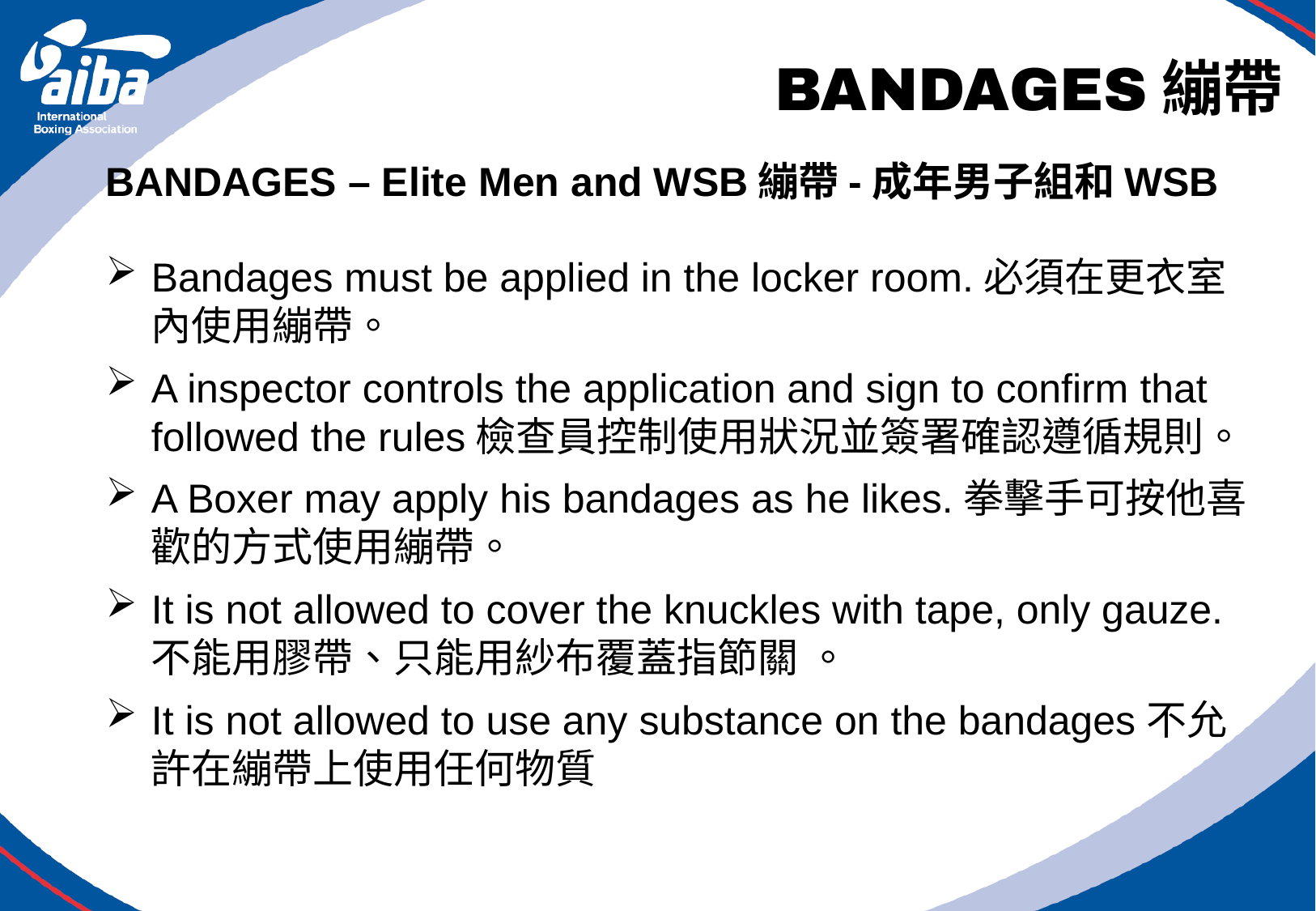

# BANDAGES繃帶
BANDAGES – Elite Men and WSB繃帶-成年男子組和WSB

Bandages must be applied in the locker room.必須在更衣室內使用繃帶。
A inspector controls the application and sign to confirm that followed the rules檢查員控制使用狀況並簽署確認遵循規則。
A Boxer may apply his bandages as he likes.拳擊手可按他喜歡的方式使用繃帶。
It is not allowed to cover the knuckles with tape, only gauze.不能用膠帶、只能用紗布覆蓋指節關 。
It is not allowed to use any substance on the bandages不允許在繃帶上使用任何物質